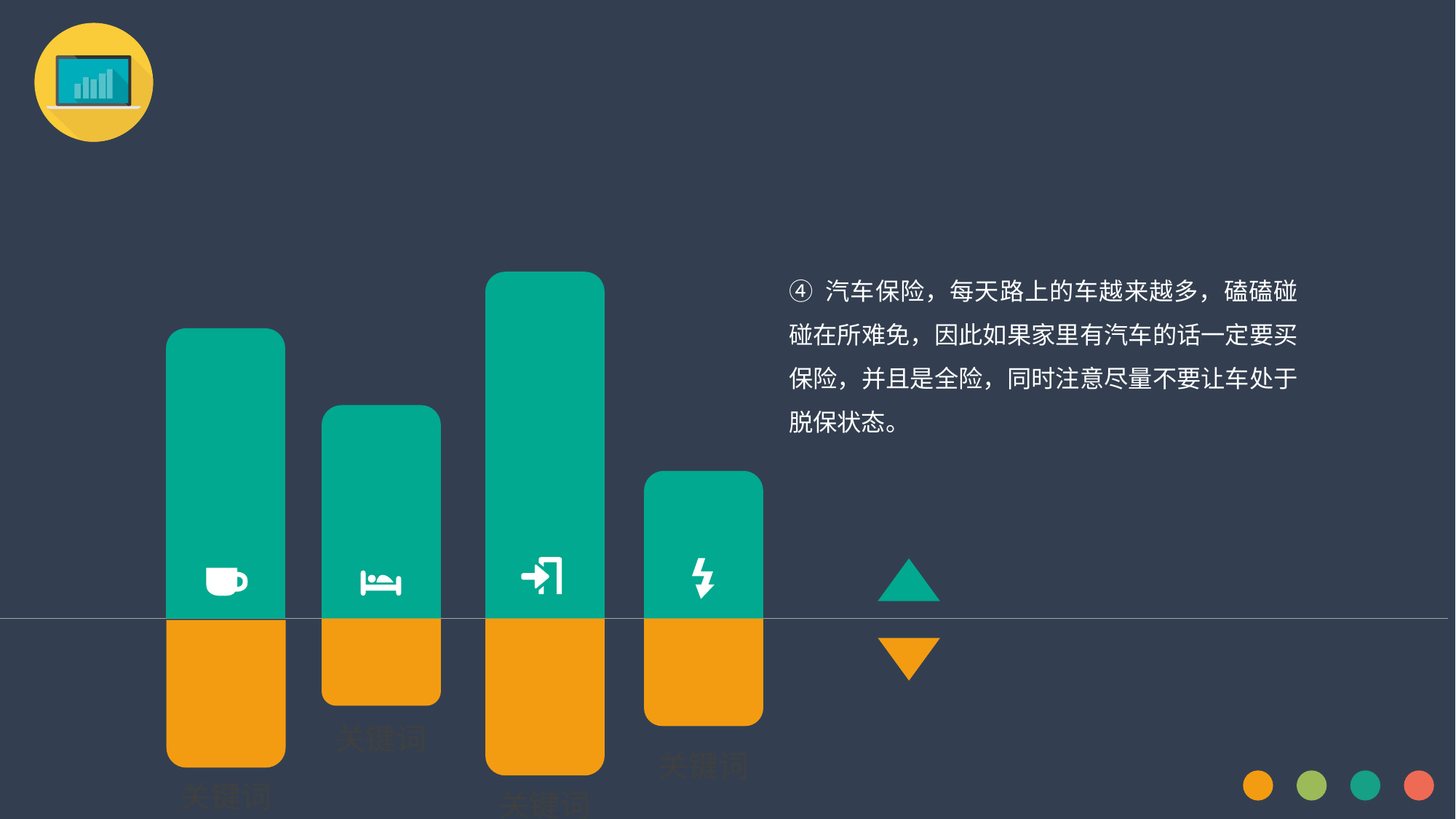

④ 汽车保险，每天路上的车越来越多，磕磕碰碰在所难免，因此如果家里有汽车的话一定要买保险，并且是全险，同时注意尽量不要让车处于脱保状态。

关键词

关键词

关键词

关键词